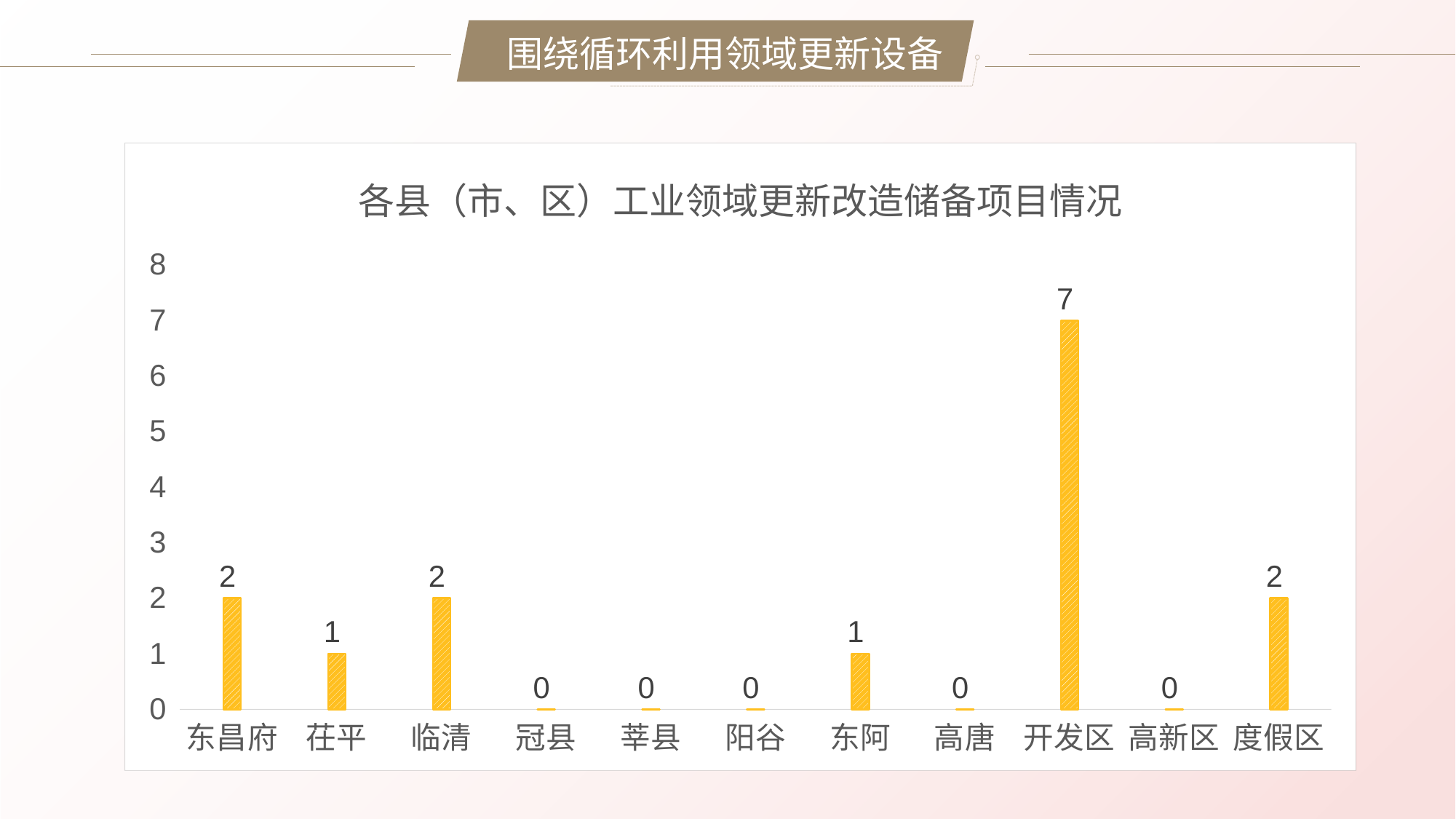

| 县（市、区） | 工业领域更新改造储备项目个数 |
| --- | --- |
| 东昌府区 | 2 |
| 茌平区 | 1 |
| 临清市 | 2 |
| 冠县 | 0 |
| 莘县 | 0 |
| 阳谷县 | 0 |
| 东阿县 | 1 |
| 高唐县 | 0 |
| 开发区 | 7 |
| 高新区 | 0 |
| 度假区 | 2 |
| 合计 | 15 |

围绕循环利用领域更新设备

### Chart: 各县（市、区）工业领域更新改造储备项目情况

| Category | 服务业增加值 |
|---|---|
| 东昌府 | 2.0 |
| 茌平 | 1.0 |
| 临清 | 2.0 |
| 冠县 | 0.0 |
| 莘县 | 0.0 |
| 阳谷 | 0.0 |
| 东阿 | 1.0 |
| 高唐 | 0.0 |
| 开发区 | 7.0 |
| 高新区 | 0.0 |
| 度假区 | 2.0 |